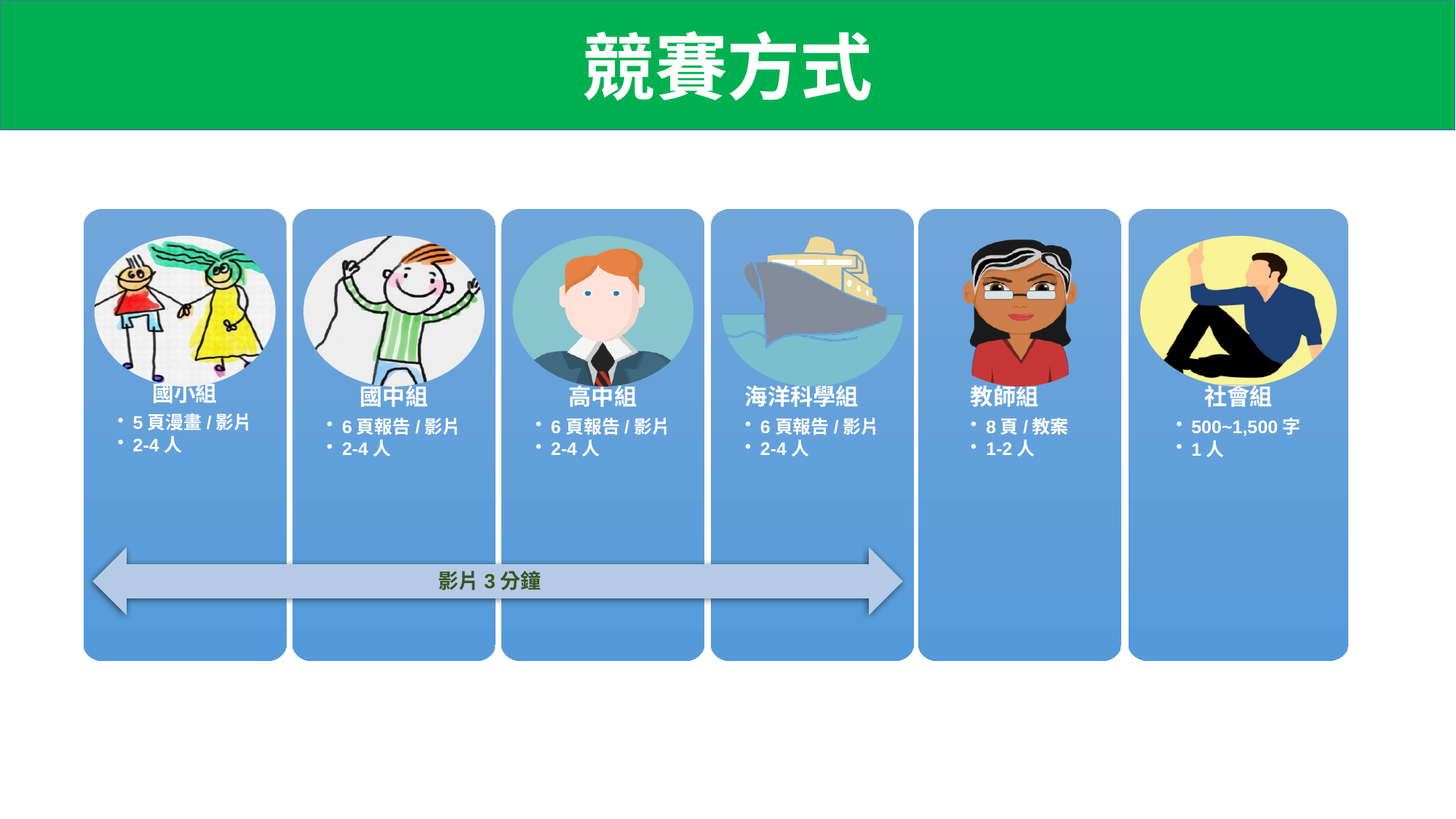

競賽方式
國小組
5頁漫畫/影片
2-4人

國中組
6頁報告/影片
2-4人

高中組
6頁報告/影片
2-4人

海洋科學組
6頁報告/影片
2-4人

教師組
8頁/教案
1-2人

社會組
500~1,500字
1人

影片3分鐘